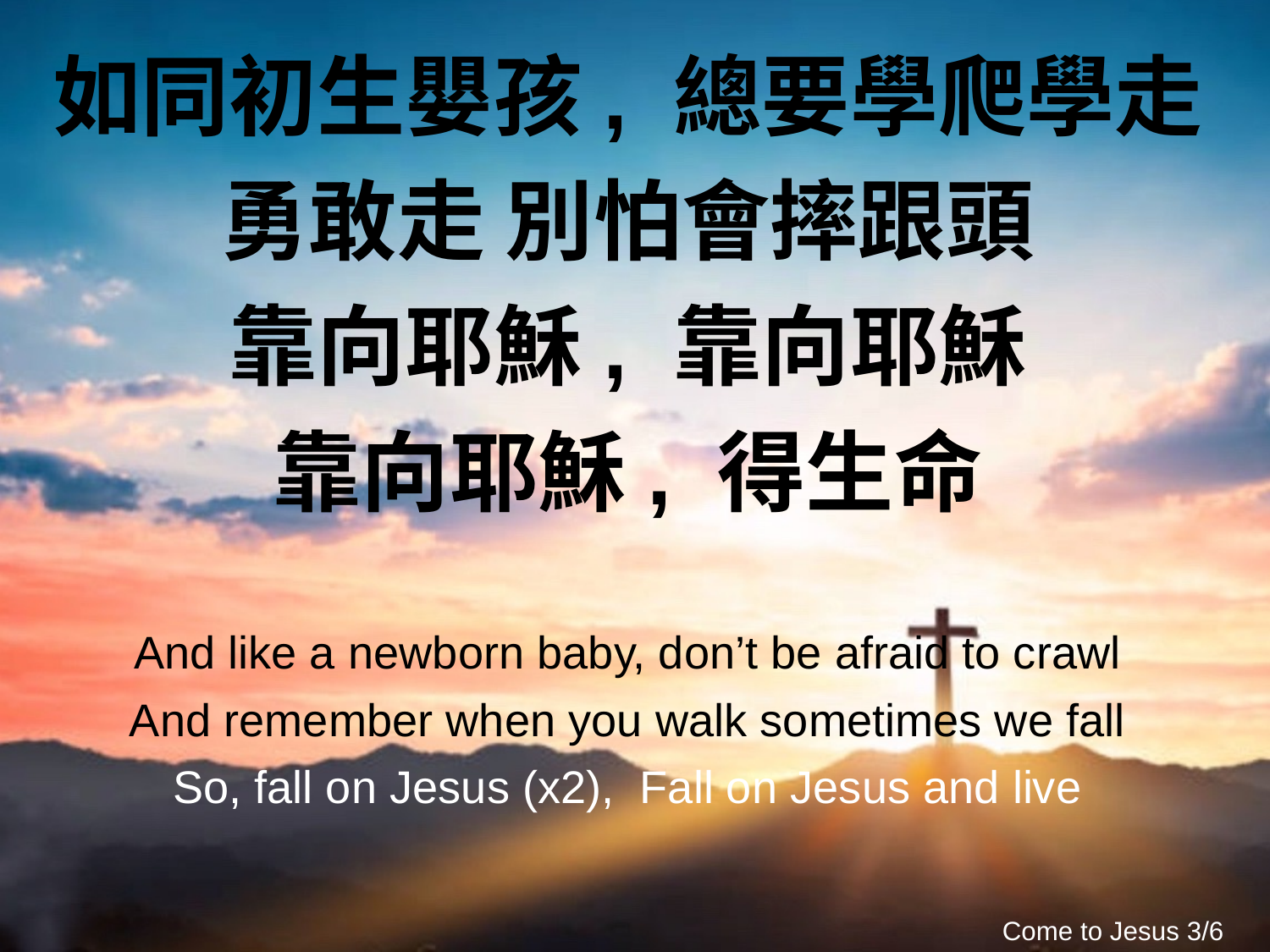

如同初生嬰孩, 總要學爬學走
勇敢走 別怕會摔跟頭
靠向耶穌, 靠向耶穌
靠向耶穌, 得生命

And like a newborn baby, don’t be afraid to crawl
And remember when you walk sometimes we fall
So, fall on Jesus (x2),  Fall on Jesus and live
Come to Jesus 3/6